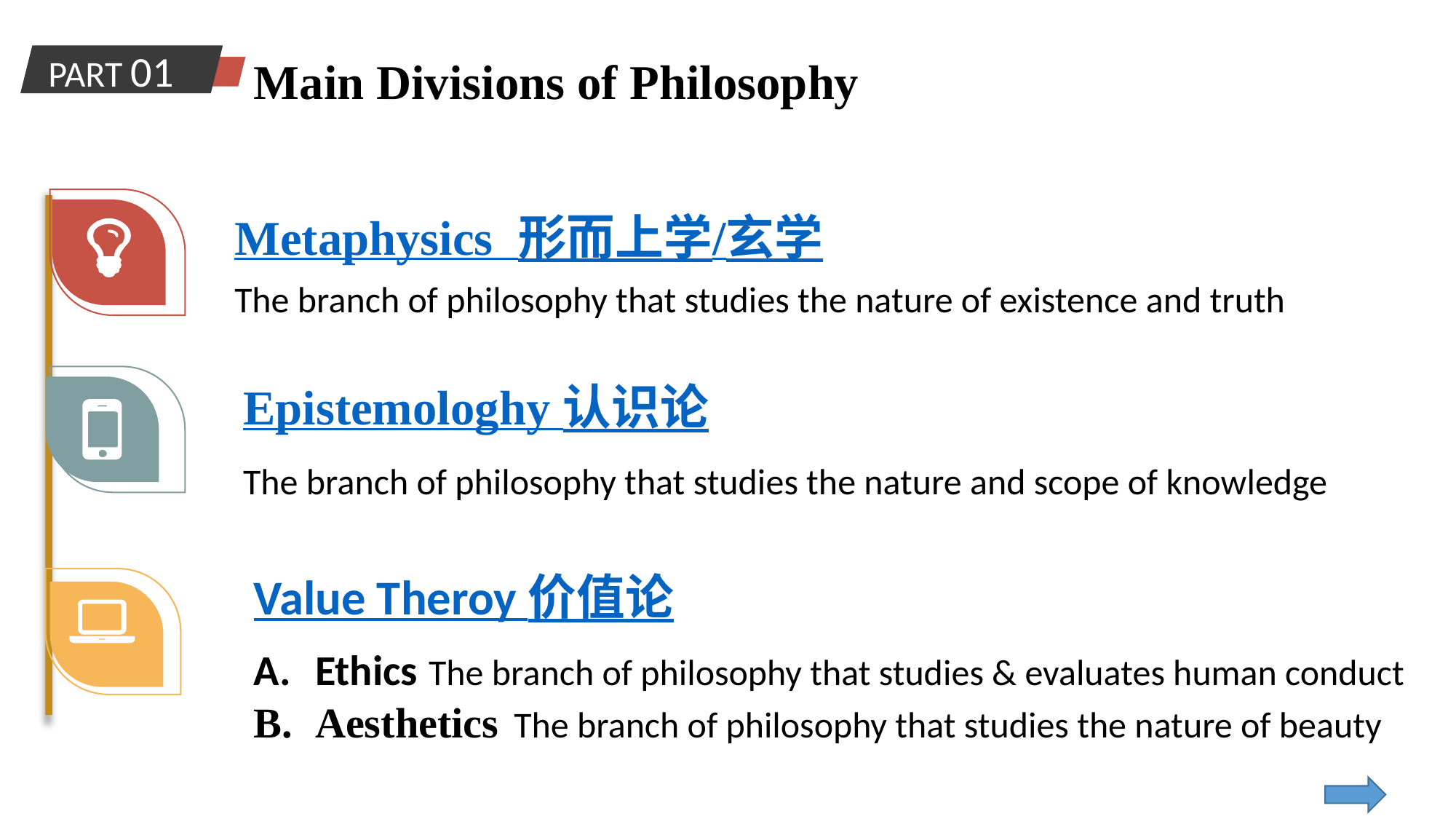

PART 01

Main Divisions of Philosophy

Epistemologhy 认识论
The branch of philosophy that studies the nature and scope of knowledge

Metaphysics  形而上学/玄学
The branch of philosophy that studies the nature of existence and truth

Value Theroy 价值论
Ethics The branch of philosophy that studies & evaluates human conduct
Aesthetics  The branch of philosophy that studies the nature of beauty